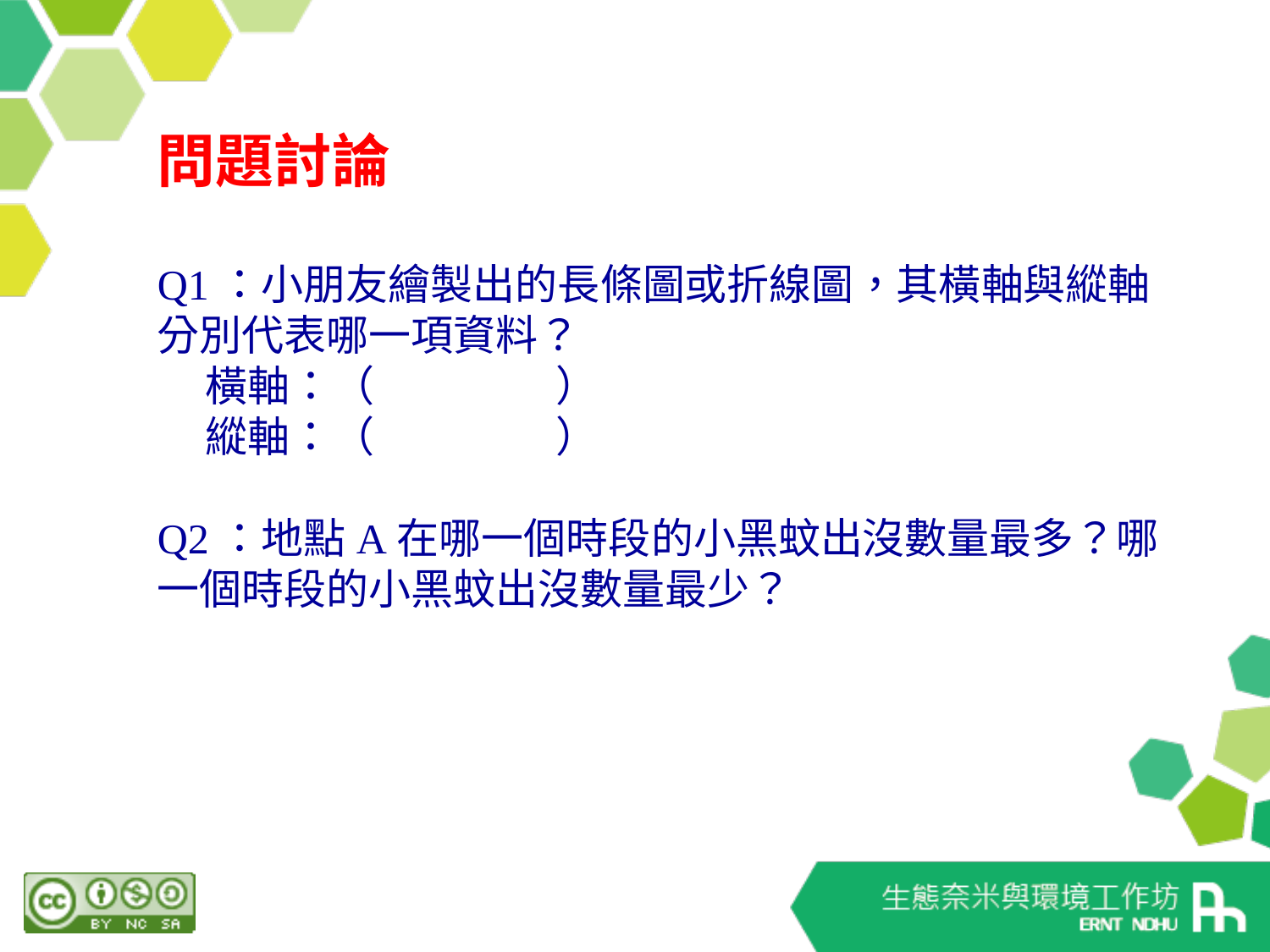

問題討論

Q1：小朋友繪製出的長條圖或折線圖，其橫軸與縱軸分別代表哪一項資料？
    橫軸：（                   ）
    縱軸：（                   ）

Q2：地點A在哪一個時段的小黑蚊出沒數量最多？哪一個時段的小黑蚊出沒數量最少？